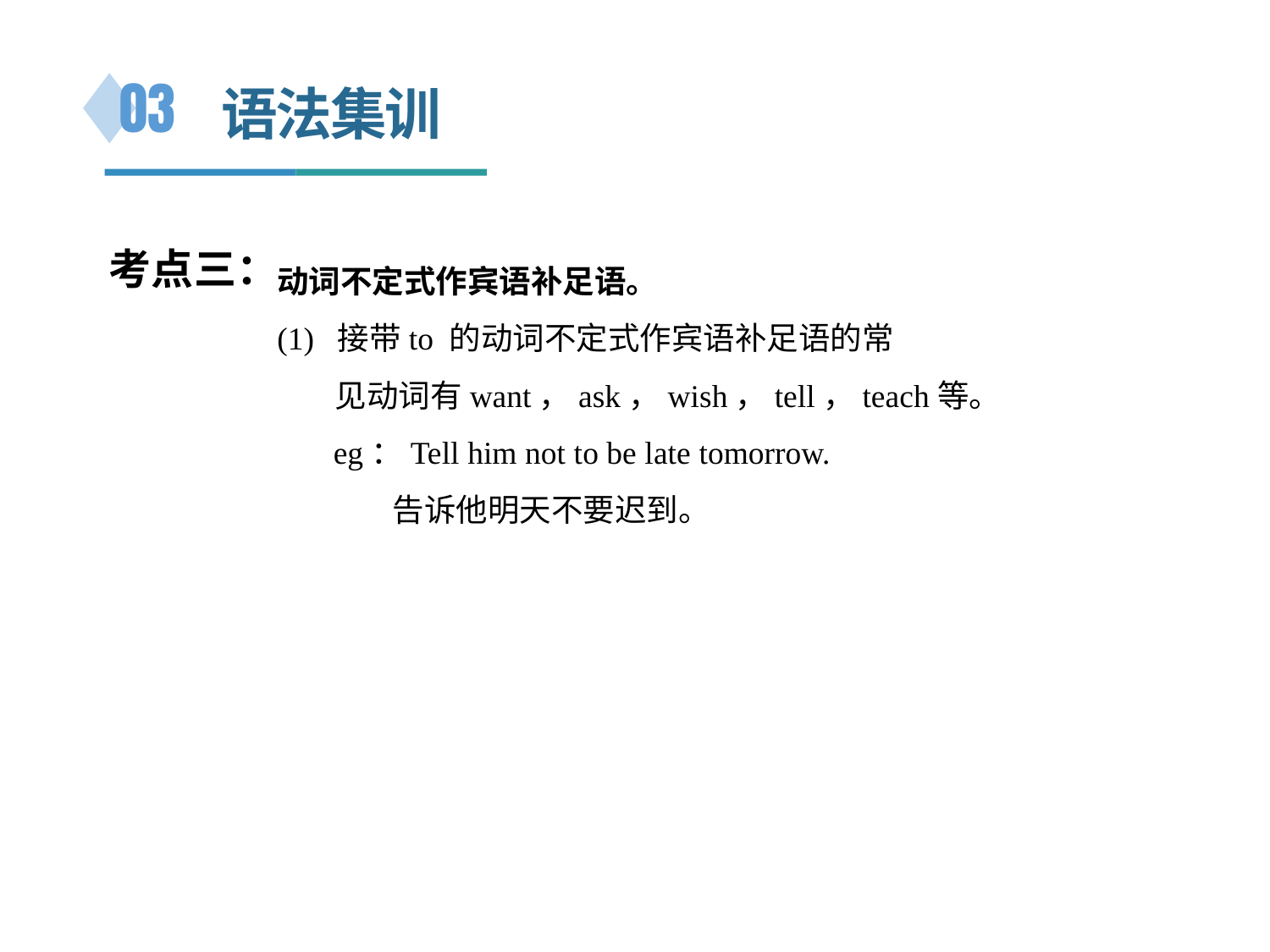

语法集训
03

动词不定式作宾语补足语。
(1)  接带to 的动词不定式作宾语补足语的常
       见动词有want，ask，wish，tell，teach等。
       eg：Tell him not to be late tomorrow.
               告诉他明天不要迟到。
考点三：